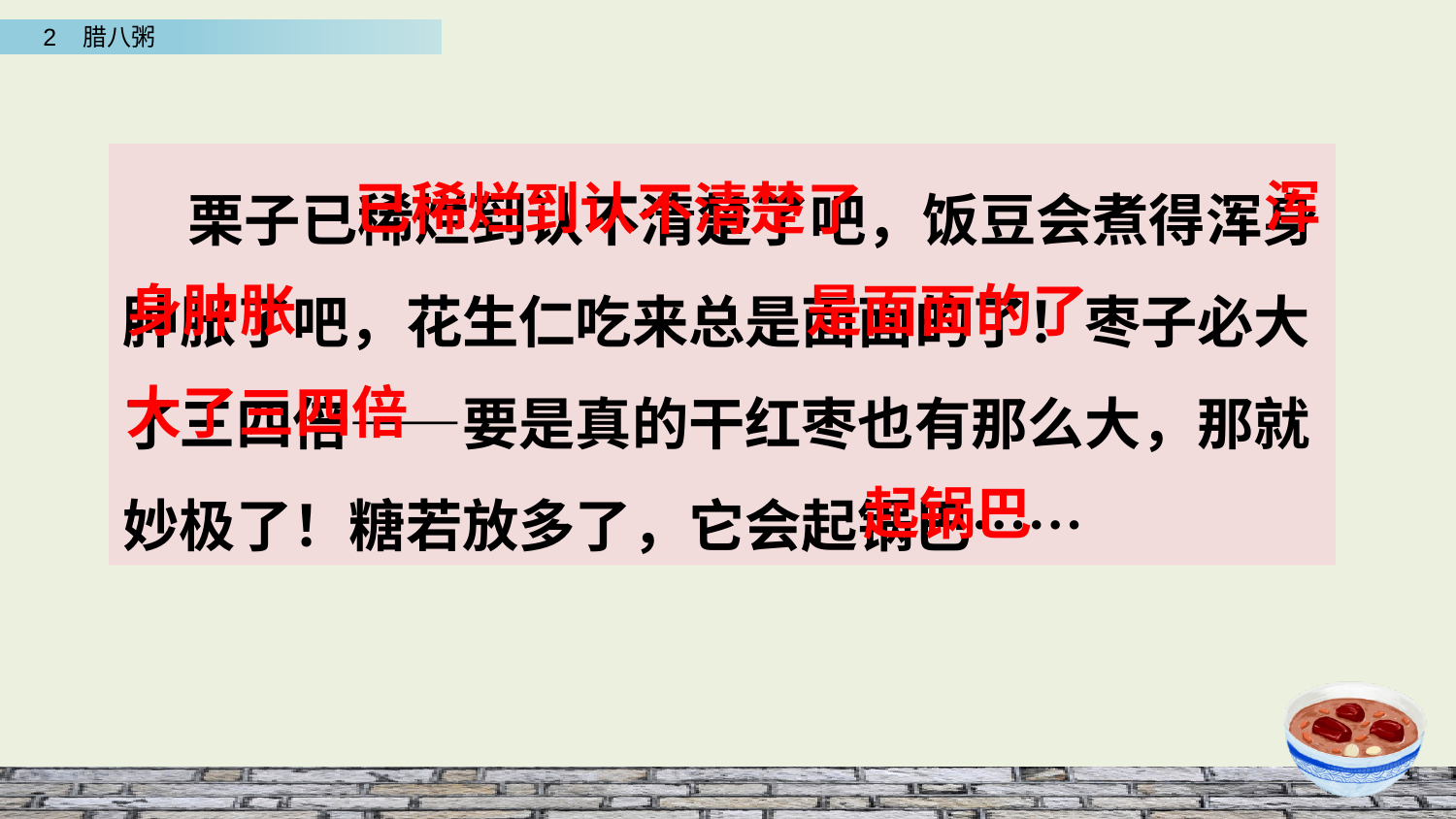

栗子已稀烂到认不清楚了吧，饭豆会煮得浑身肿胀了吧，花生仁吃来总是面面的了！枣子必大了三四倍——要是真的干红枣也有那么大，那就妙极了！糖若放多了，它会起锅巴……
浑
已稀烂到认不清楚了
是面面的了
身肿胀
大了三四倍
起锅巴